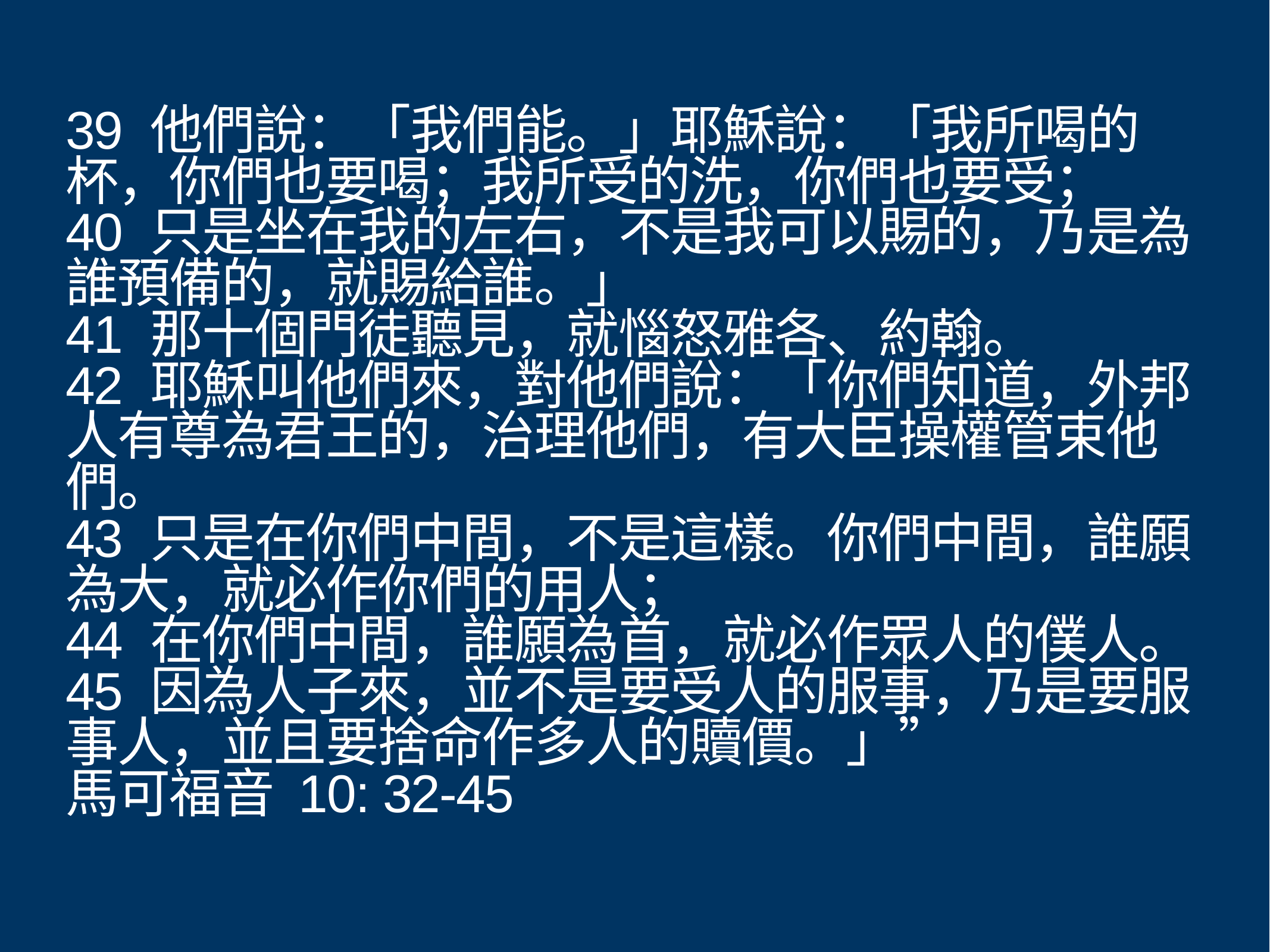

# 39 他們說：「我們能。」耶穌說：「我所喝的杯，你們也要喝；我所受的洗，你們也要受；
40 只是坐在我的左右，不是我可以賜的，乃是為誰預備的，就賜給誰。」
41 那十個門徒聽見，就惱怒雅各、約翰。
42 耶穌叫他們來，對他們說：「你們知道，外邦人有尊為君王的，治理他們，有大臣操權管束他們。
43 只是在你們中間，不是這樣。你們中間，誰願為大，就必作你們的用人；
44 在你們中間，誰願為首，就必作眾人的僕人。
45 因為人子來，並不是要受人的服事，乃是要服事人，並且要捨命作多人的贖價。」”
馬可福音 10: 32-45